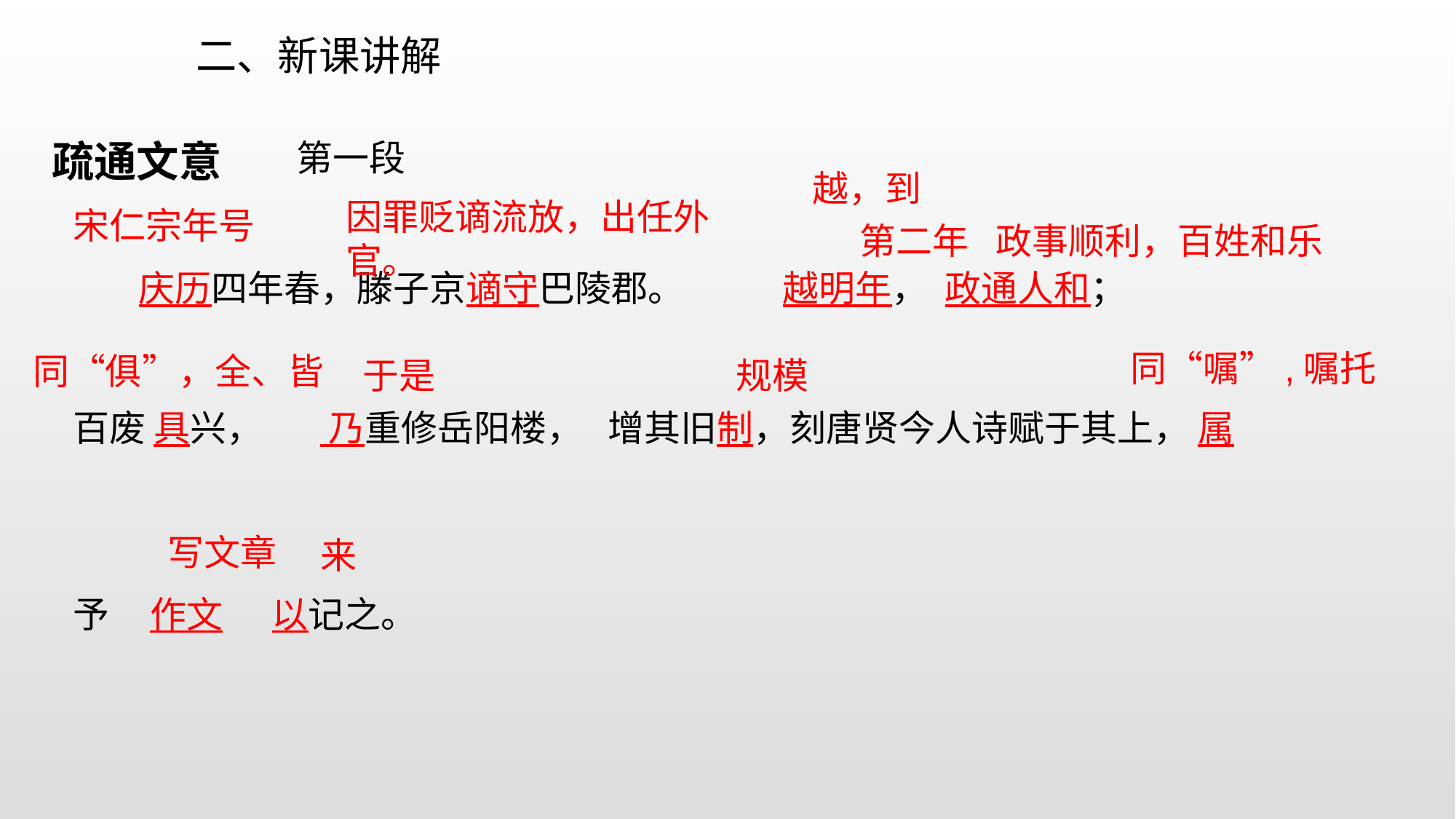

二、新课讲解

疏通文意
第一段
越，到
因罪贬谪流放，出任外官。
宋仁宗年号
第二年
政事顺利，百姓和乐

       庆历四年春，滕子京谪守巴陵郡。            越明年，  政通人和；

百废 具兴，        乃重修岳阳楼，   增其旧制，刻唐贤今人诗赋于其上， 属

予     作文      以记之。
同“嘱”,嘱托
同“俱”，全、皆
于是
规模
写文章
来